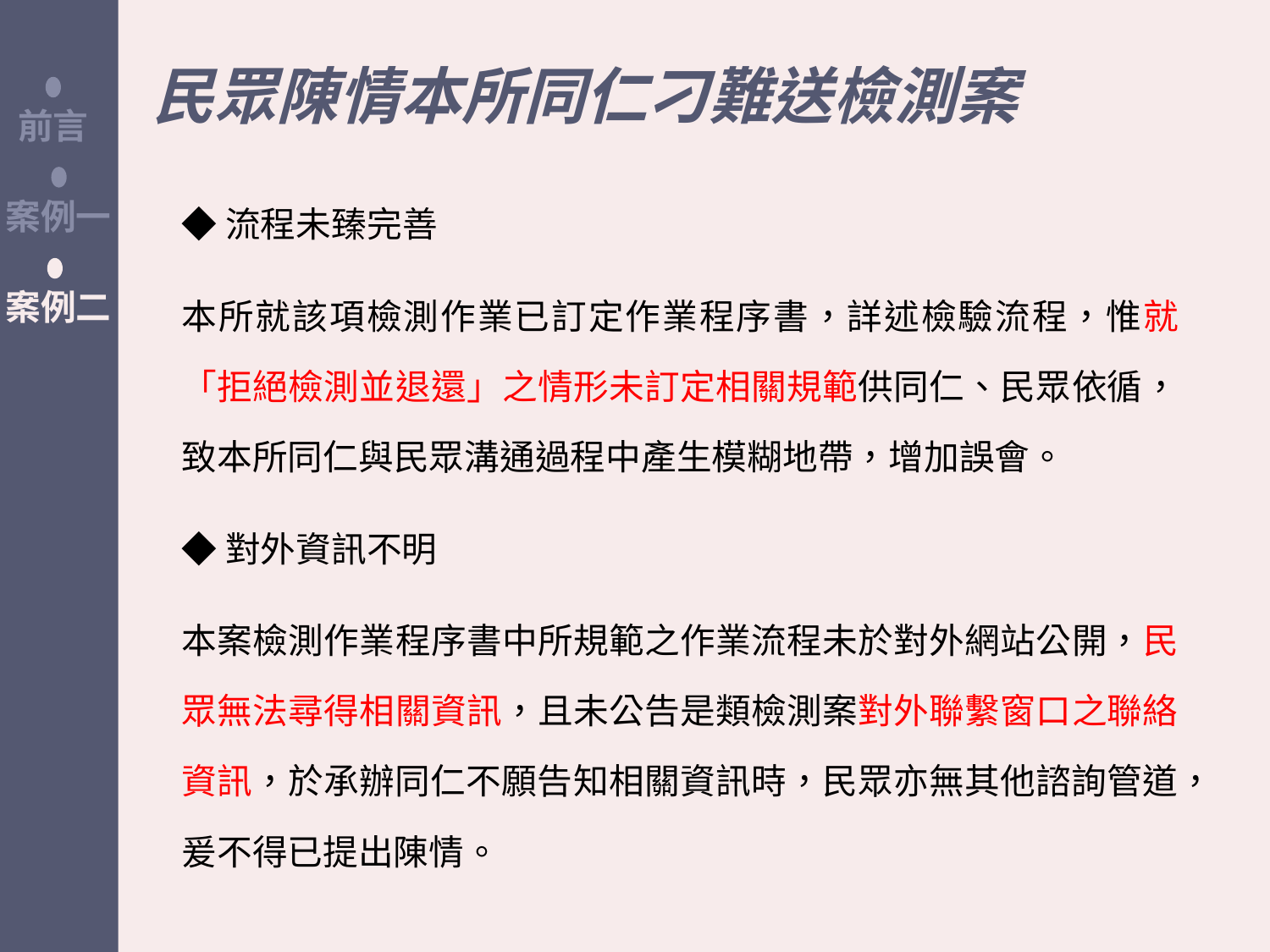

民眾陳情本所同仁刁難送檢測案

前言

◆流程未臻完善
本所就該項檢測作業已訂定作業程序書，詳述檢驗流程，惟就「拒絕檢測並退還」之情形未訂定相關規範供同仁、民眾依循，致本所同仁與民眾溝通過程中產生模糊地帶，增加誤會。
◆對外資訊不明
本案檢測作業程序書中所規範之作業流程未於對外網站公開，民眾無法尋得相關資訊，且未公告是類檢測案對外聯繫窗口之聯絡資訊，於承辦同仁不願告知相關資訊時，民眾亦無其他諮詢管道，爰不得已提出陳情。
案例一

案例二